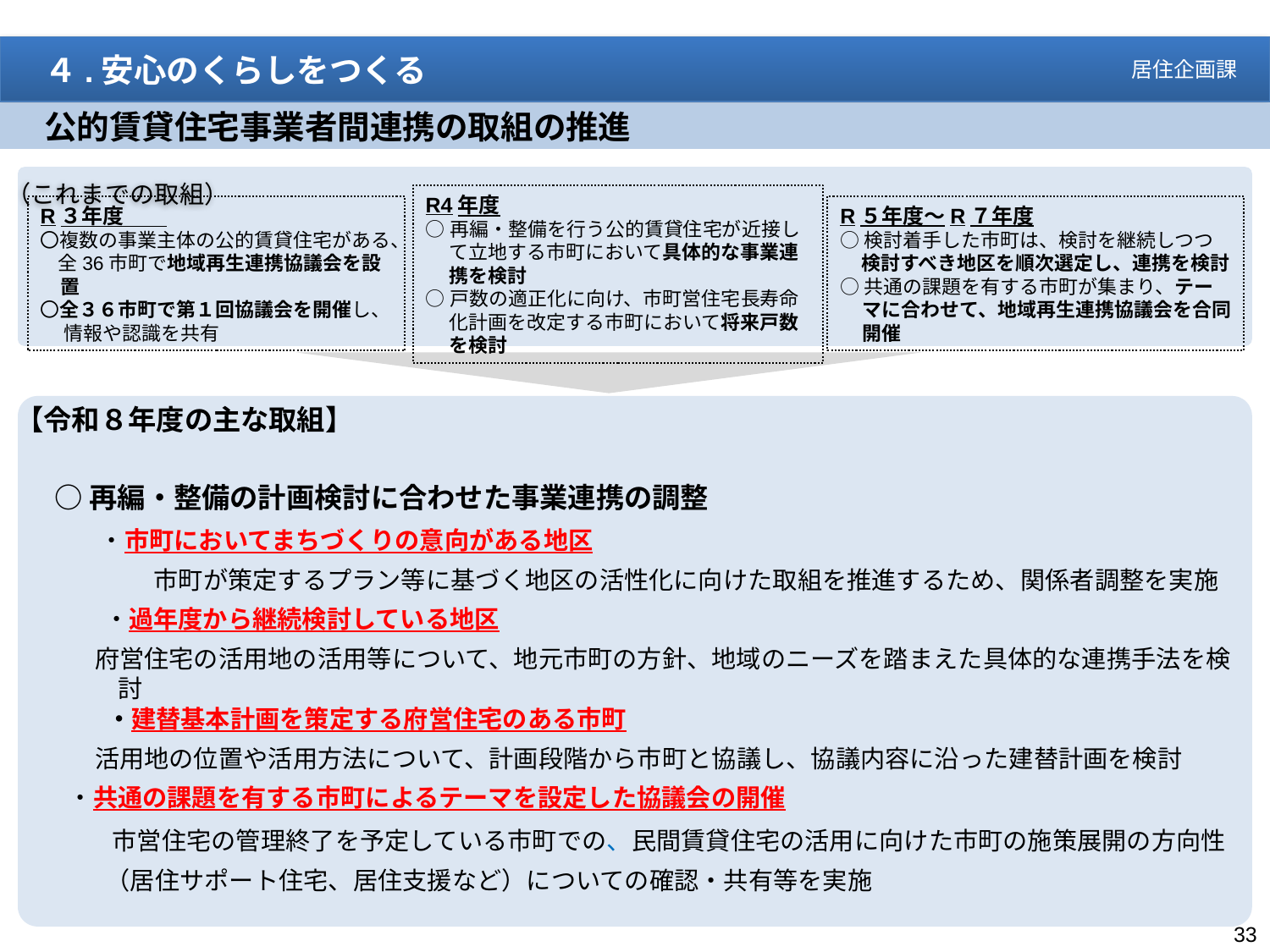

４.安心のくらしをつくる
居住企画課
　公的賃貸住宅事業者間連携の取組の推進
（これまでの取組）

R５年度～R７年度
○検討着手した市町は、検討を継続しつつ検討すべき地区を順次選定し、連携を検討
○共通の課題を有する市町が集まり、テーマに合わせて、地域再生連携協議会を合同開催
R３年度
〇複数の事業主体の公的賃貸住宅がある、
   全36市町で地域再生連携協議会を設置
〇全３６市町で第１回協議会を開催し、
　 情報や認識を共有
R4年度
○再編・整備を行う公的賃貸住宅が近接して立地する市町において具体的な事業連携を検討
○戸数の適正化に向け、市町営住宅長寿命化計画を改定する市町において将来戸数を検討

【令和８年度の主な取組】

○再編・整備の計画検討に合わせた事業連携の調整

　　・市町においてまちづくりの意向がある地区
　　　　市町が策定するプラン等に基づく地区の活性化に向けた取組を推進するため、関係者調整を実施
　　・過年度から継続検討している地区
府営住宅の活用地の活用等について、地元市町の方針、地域のニーズを踏まえた具体的な連携手法を検討
　　・建替基本計画を策定する府営住宅のある市町
活用地の位置や活用方法について、計画段階から市町と協議し、協議内容に沿った建替計画を検討
・共通の課題を有する市町によるテーマを設定した協議会の開催
　　市営住宅の管理終了を予定している市町での、民間賃貸住宅の活用に向けた市町の施策展開の方向性
　　（居住サポート住宅、居住支援など）についての確認・共有等を実施

33